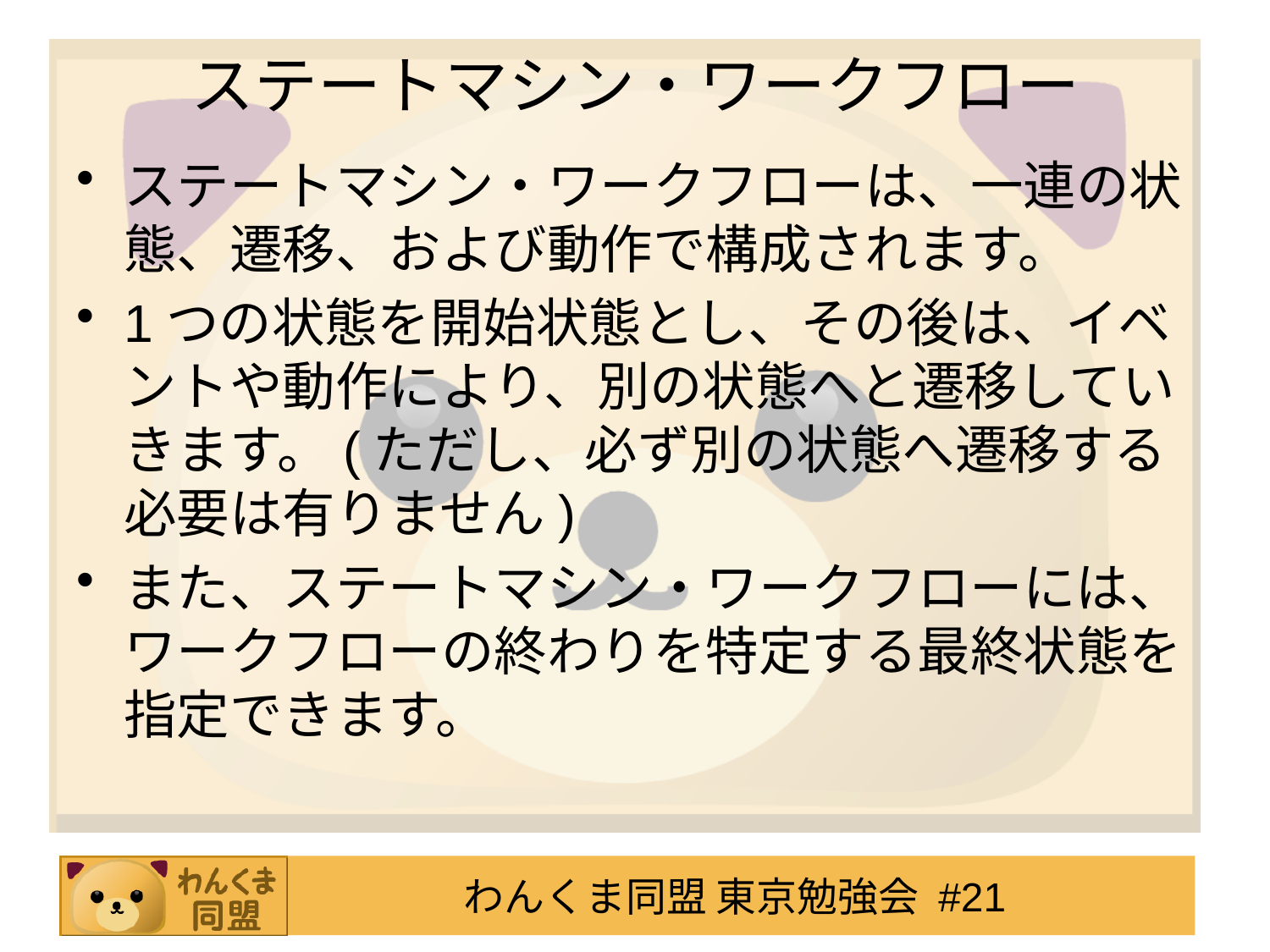

# ステートマシン・ワークフロー
ステートマシン・ワークフローは、一連の状態、遷移、および動作で構成されます。
1つの状態を開始状態とし、その後は、イベントや動作により、別の状態へと遷移していきます。(ただし、必ず別の状態へ遷移する必要は有りません)
また、ステートマシン・ワークフローには、ワークフローの終わりを特定する最終状態を指定できます。